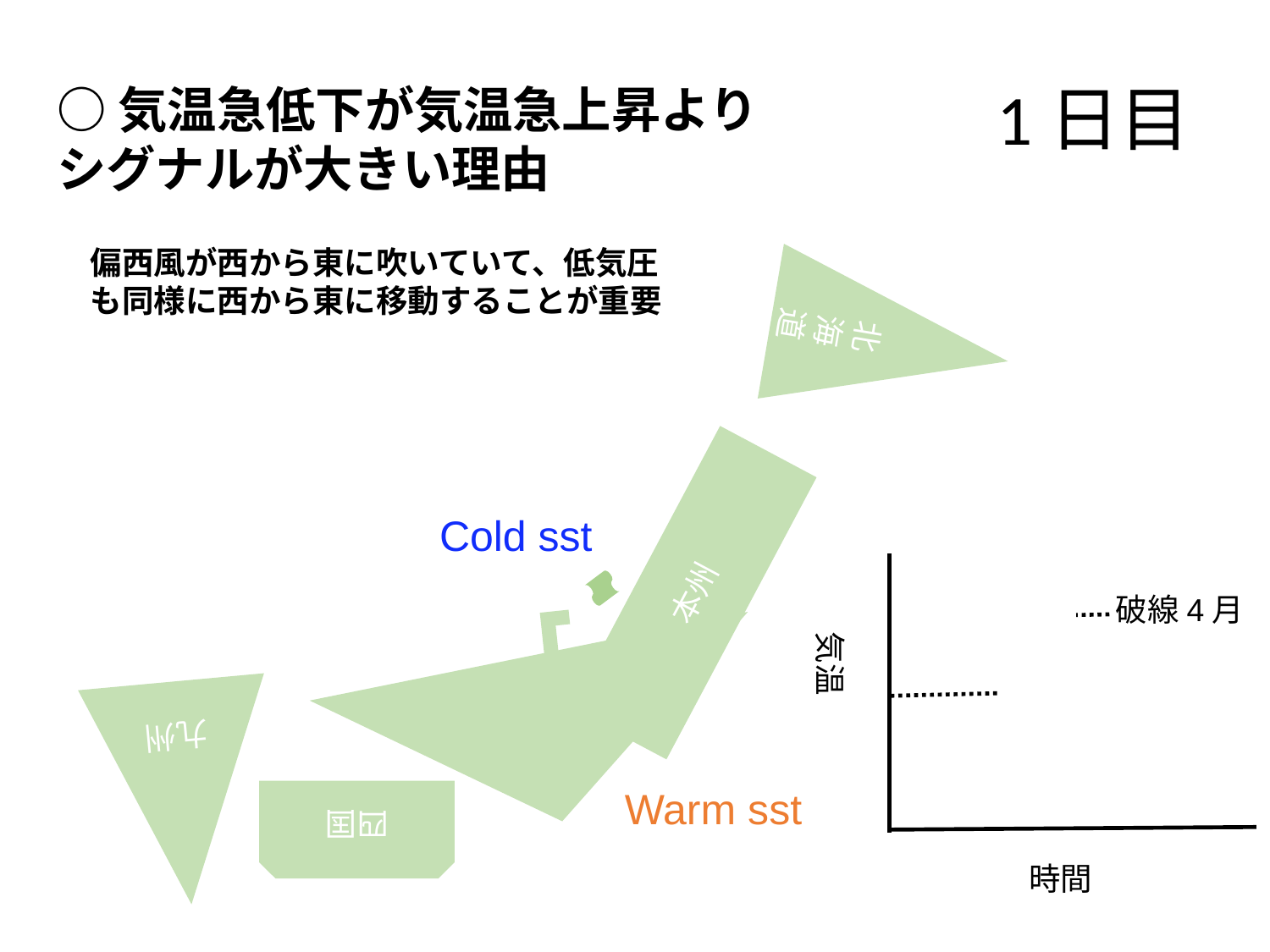

1日目
○気温急低下が気温急上昇より
シグナルが大きい理由
北海道
偏西風が西から東に吹いていて、低気圧も同様に西から東に移動することが重要
Cold sst
本州

破線4月

気温

九州
Warm sst
四国
時間